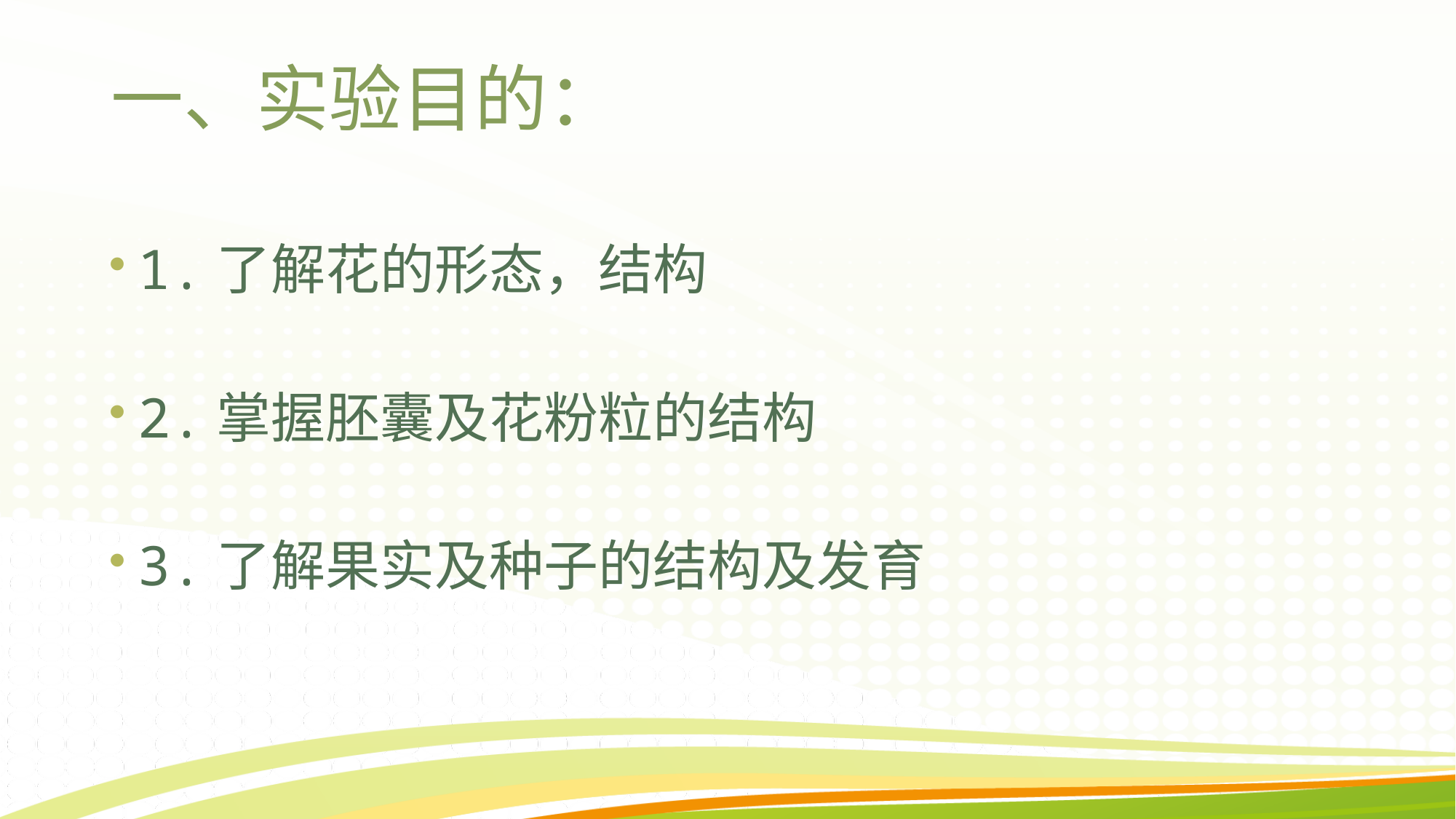

# 一、实验目的：

1.了解花的形态，结构

2.掌握胚囊及花粉粒的结构

3.了解果实及种子的结构及发育